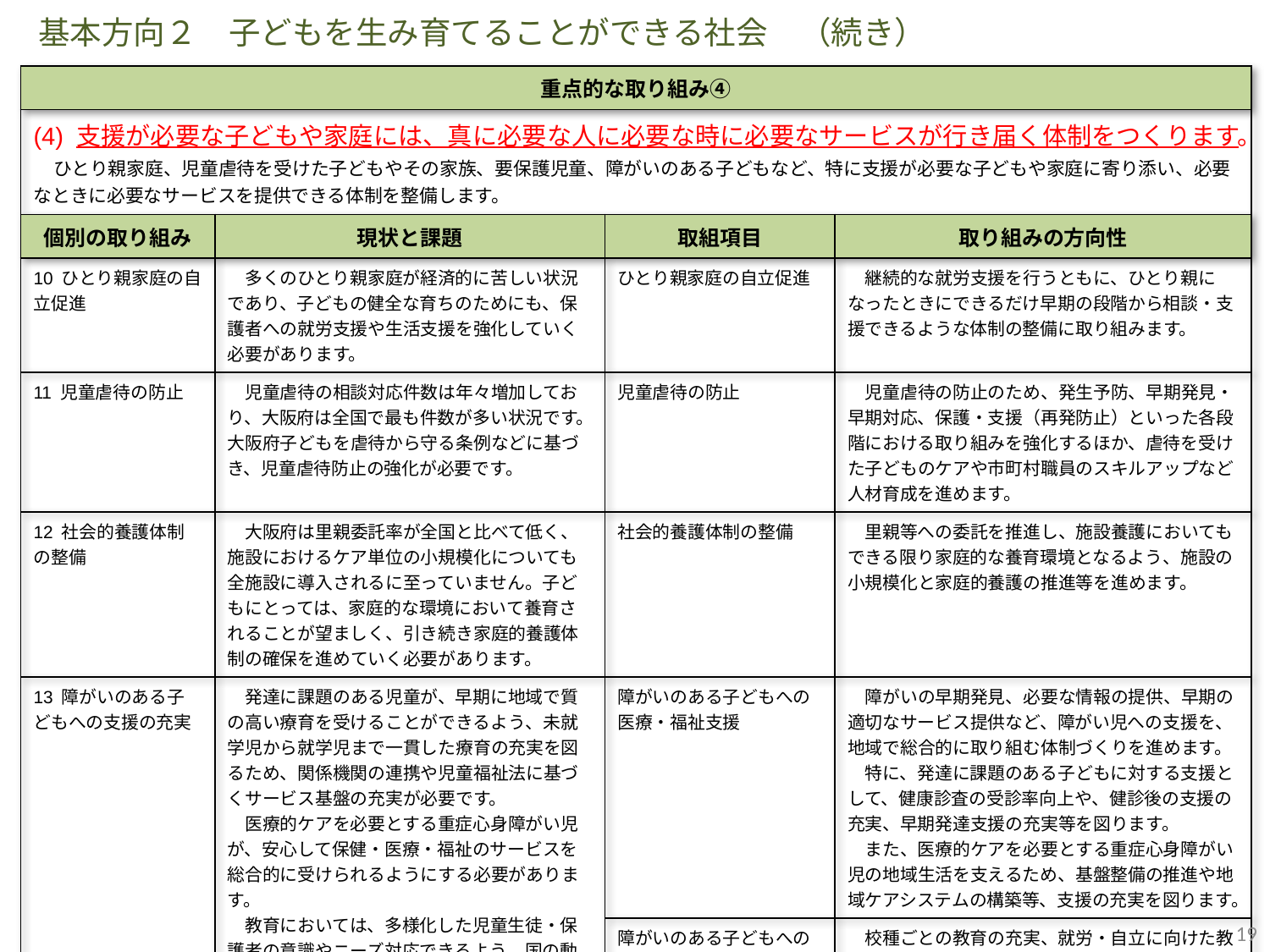

基本方向２　子どもを生み育てることができる社会　（続き）
| 重点的な取り組み④ |  |  |  |
| --- | --- | --- | --- |
| (4) 支援が必要な子どもや家庭には、真に必要な人に必要な時に必要なサービスが行き届く体制をつくります。 　ひとり親家庭、児童虐待を受けた子どもやその家族、要保護児童、障がいのある子どもなど、特に支援が必要な子どもや家庭に寄り添い、必要なときに必要なサービスを提供できる体制を整備します。 |  |  |  |
| 個別の取り組み | 現状と課題 | 取組項目 | 取り組みの方向性 |
| 10 ひとり親家庭の自立促進 | 多くのひとり親家庭が経済的に苦しい状況であり、子どもの健全な育ちのためにも、保護者への就労支援や生活支援を強化していく必要があります。 | ひとり親家庭の自立促進 | 継続的な就労支援を行うともに、ひとり親になったときにできるだけ早期の段階から相談・支援できるような体制の整備に取り組みます。 |
| 11 児童虐待の防止 | 児童虐待の相談対応件数は年々増加しており、大阪府は全国で最も件数が多い状況です。大阪府子どもを虐待から守る条例などに基づき、児童虐待防止の強化が必要です。 | 児童虐待の防止 | 児童虐待の防止のため、発生予防、早期発見・早期対応、保護・支援（再発防止）といった各段階における取り組みを強化するほか、虐待を受けた子どものケアや市町村職員のスキルアップなど人材育成を進めます。 |
| 12 社会的養護体制の整備 | 大阪府は里親委託率が全国と比べて低く、施設におけるケア単位の小規模化についても全施設に導入されるに至っていません。子どもにとっては、家庭的な環境において養育されることが望ましく、引き続き家庭的養護体制の確保を進めていく必要があります。 | 社会的養護体制の整備 | 里親等への委託を推進し、施設養護においてもできる限り家庭的な養育環境となるよう、施設の小規模化と家庭的養護の推進等を進めます。 |
| 13 障がいのある子どもへの支援の充実 | 発達に課題のある児童が、早期に地域で質の高い療育を受けることができるよう、未就学児から就学児まで一貫した療育の充実を図るため、関係機関の連携や児童福祉法に基づくサービス基盤の充実が必要です。 　医療的ケアを必要とする重症心身障がい児が、安心して保健・医療・福祉のサービスを総合的に受けられるようにする必要があります。 　教育においては、多様化した児童生徒・保護者の意識やニーズ対応できるよう、国の動きもふまえながら、児童生徒の可能性を伸ばす就学環境をさらに整備するとともに、本人や保護者の意向を尊重することを再確認し、障がいのある児童生徒に多様な進路選択を提供していくことが必要です。 | 障がいのある子どもへの医療・福祉支援 | 障がいの早期発見、必要な情報の提供、早期の適切なサービス提供など、障がい児への支援を、地域で総合的に取り組む体制づくりを進めます。 　特に、発達に課題のある子どもに対する支援として、健康診査の受診率向上や、健診後の支援の充実、早期発達支援の充実等を図ります。 　また、医療的ケアを必要とする重症心身障がい児の地域生活を支えるため、基盤整備の推進や地域ケアシステムの構築等、支援の充実を図ります。 |
|  |  | 障がいのある子どもへの教育支援 | 校種ごとの教育の充実、就労・自立に向けた教育の充実、府立支援学校のセンター的役割の発揮など、障がい児への教育支援を充実します。 |
19